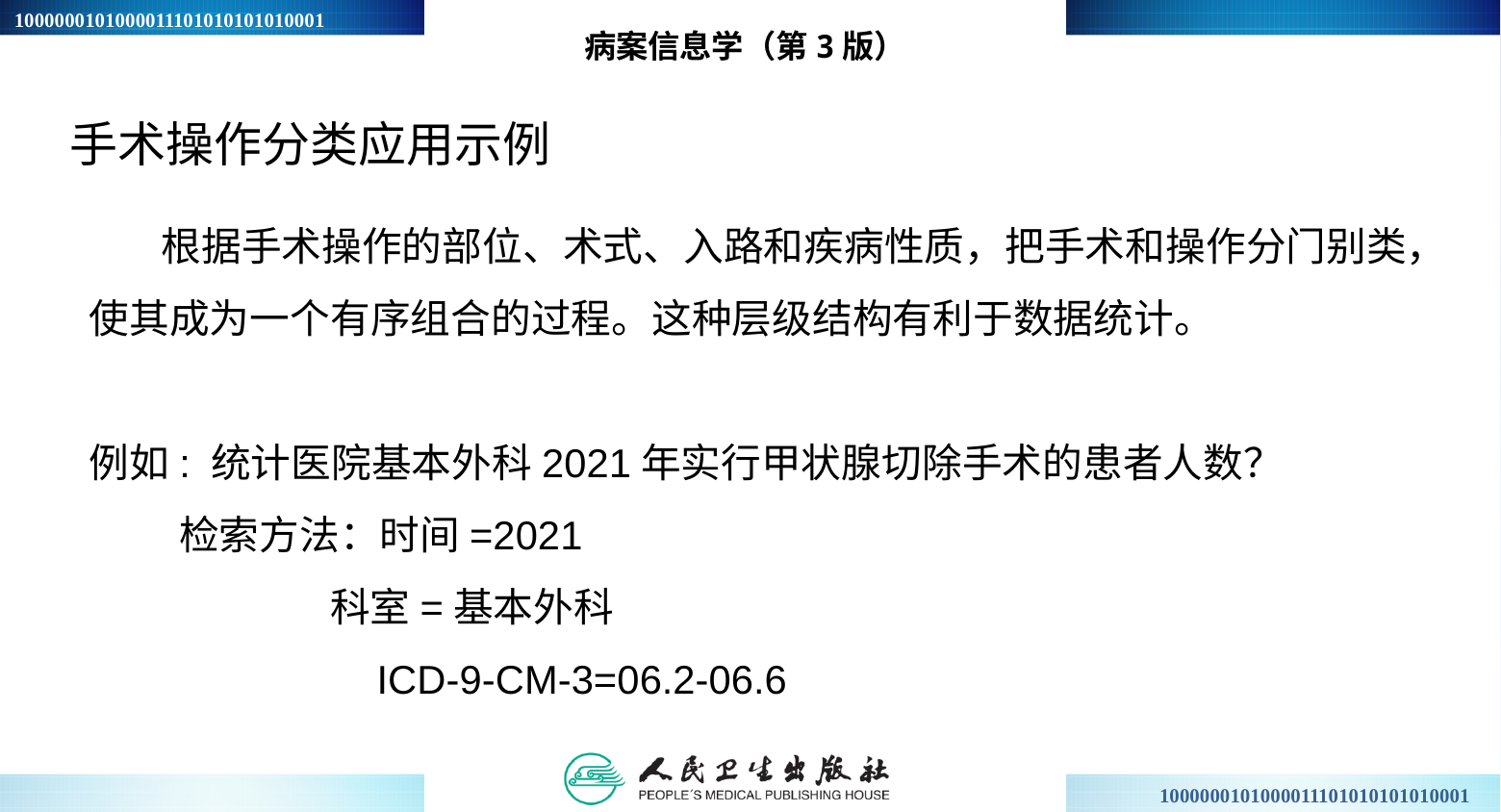

病案信息学（第3版）
手术操作分类应用示例
       根据手术操作的部位、术式、入路和疾病性质，把手术和操作分门别类，使其成为一个有序组合的过程。这种层级结构有利于数据统计。

例如: 统计医院基本外科2021年实行甲状腺切除手术的患者人数？
         检索方法：时间=2021
                          科室=基本外科
                          ICD-9-CM-3=06.2-06.6